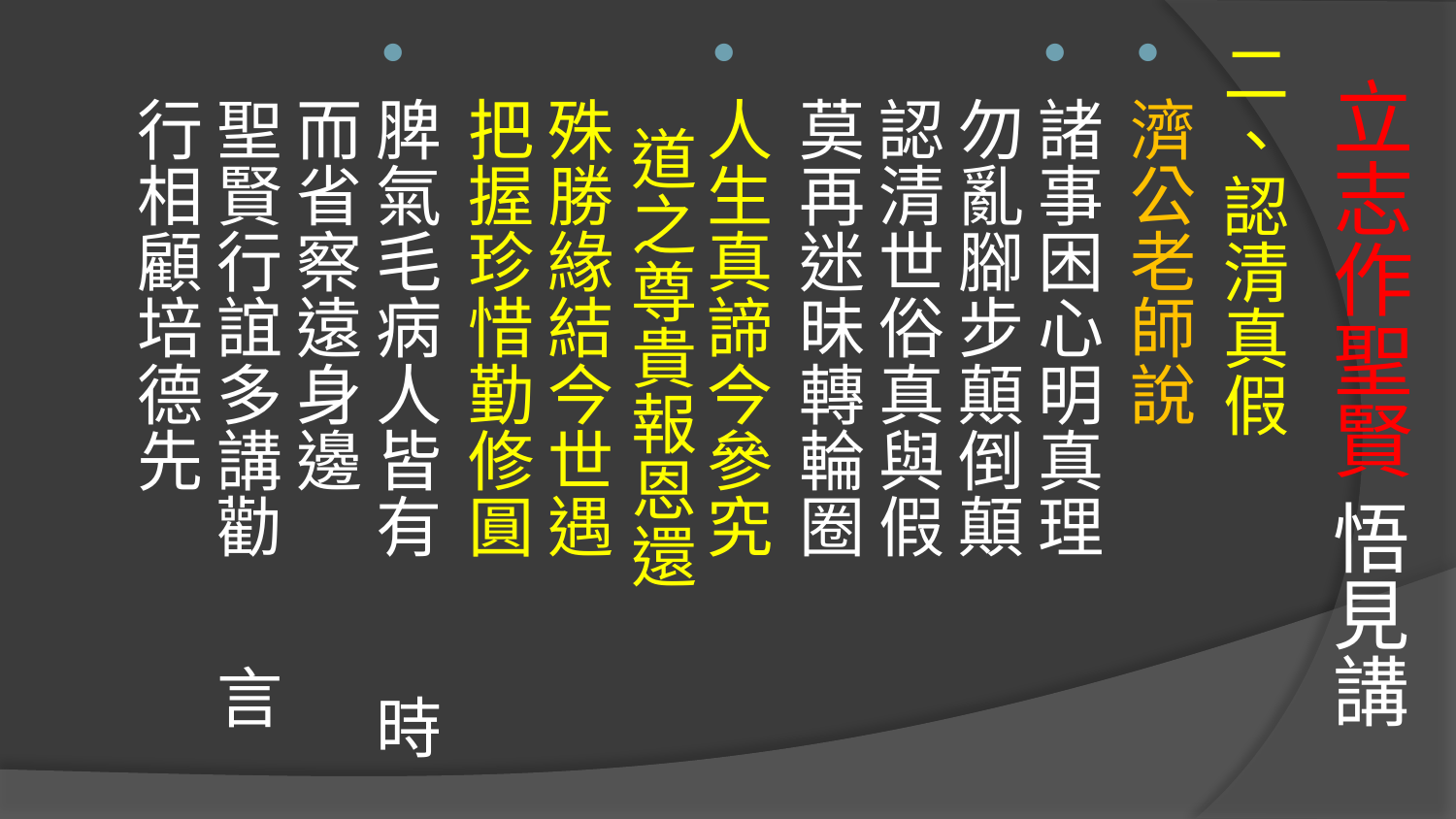

# 立志作聖賢 悟見講
二、認清真假
濟公老師說
諸事困心明真理              勿亂腳步顛倒顛
認清世俗真與假             莫再迷昧轉輪圈
人生真諦今參究                  道之尊貴報恩還
殊勝緣結今世遇             把握珍惜勤修圓
脾氣毛病人皆有         時而省察遠身邊
聖賢行誼多講勸       言行相顧培德先